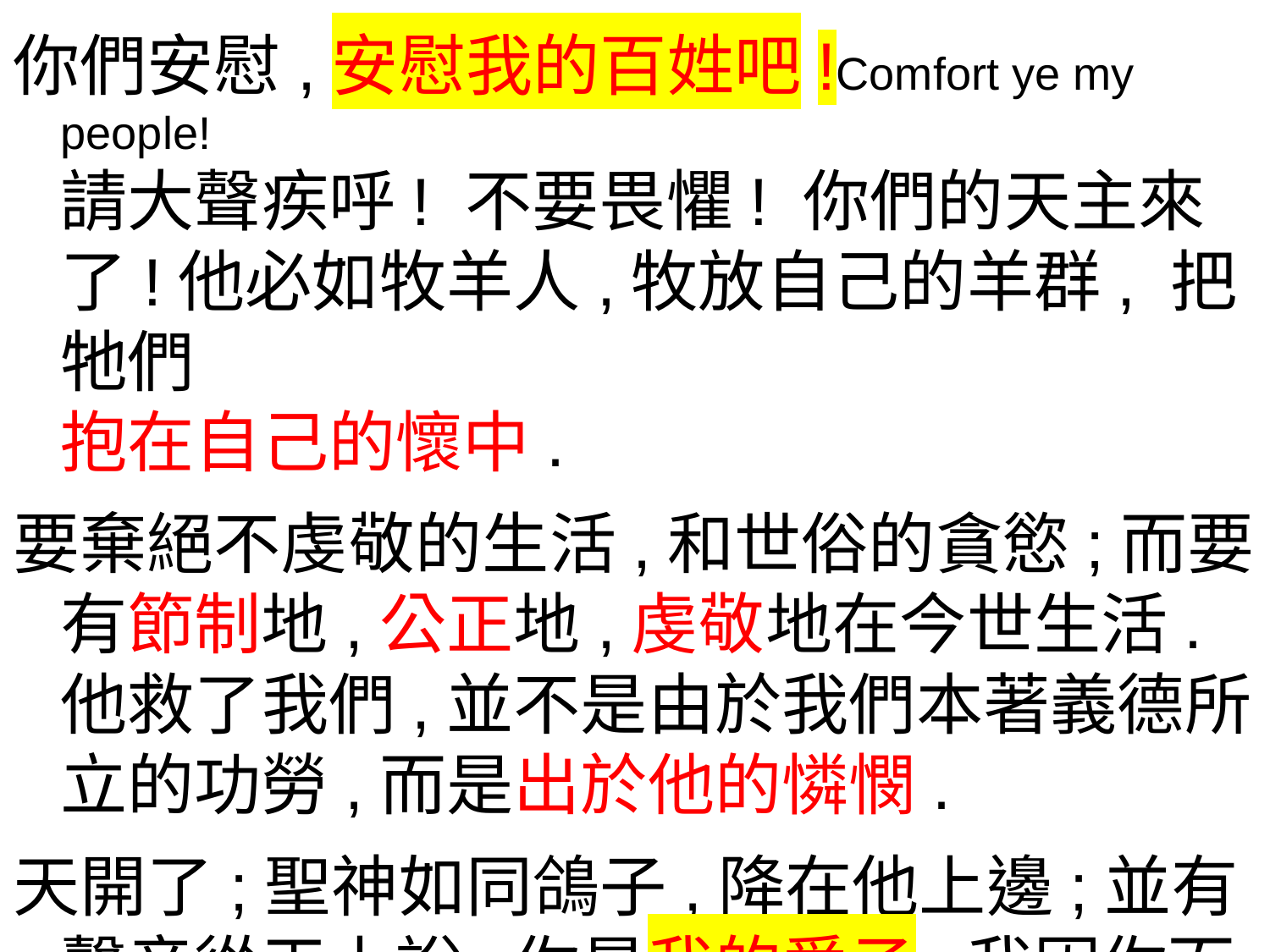

你們安慰,安慰我的百姓吧!Comfort ye my people!
請大聲疾呼! 不要畏懼! 你們的天主來了!他必如牧羊人,牧放自己的羊群, 把牠們
抱在自己的懷中.
要棄絕不虔敬的生活,和世俗的貪慾;而要有節制地,公正地,虔敬地在今世生活.他救了我們,並不是由於我們本著義德所立的功勞,而是出於他的憐憫.
天開了;聖神如同鴿子,降在他上邊;並有聲音從天上說:你是我的愛子,我因你而喜悅.